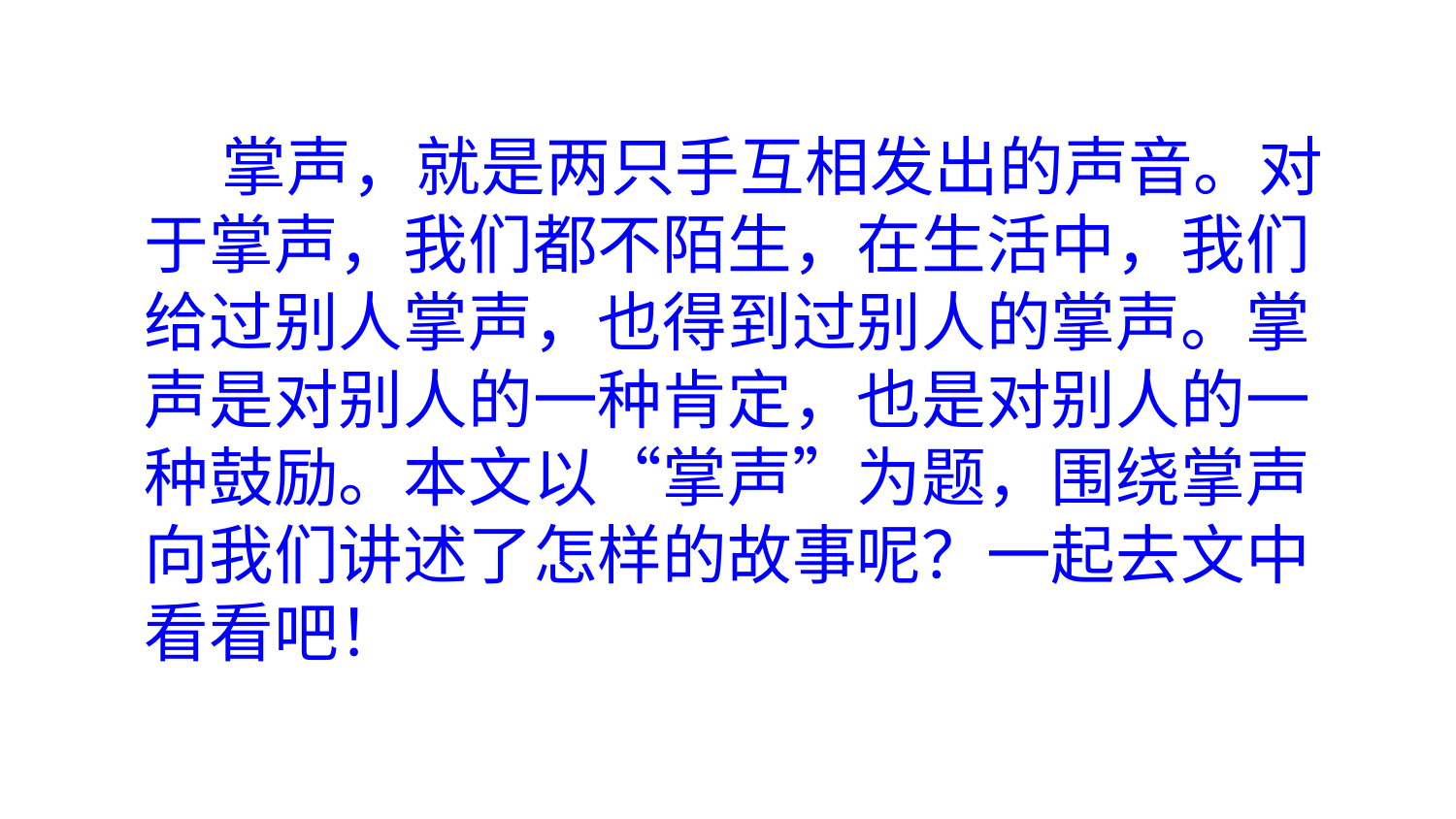

掌声，就是两只手互相发出的声音。对于掌声，我们都不陌生，在生活中，我们给过别人掌声，也得到过别人的掌声。掌声是对别人的一种肯定，也是对别人的一种鼓励。本文以“掌声”为题，围绕掌声向我们讲述了怎样的故事呢？一起去文中看看吧！